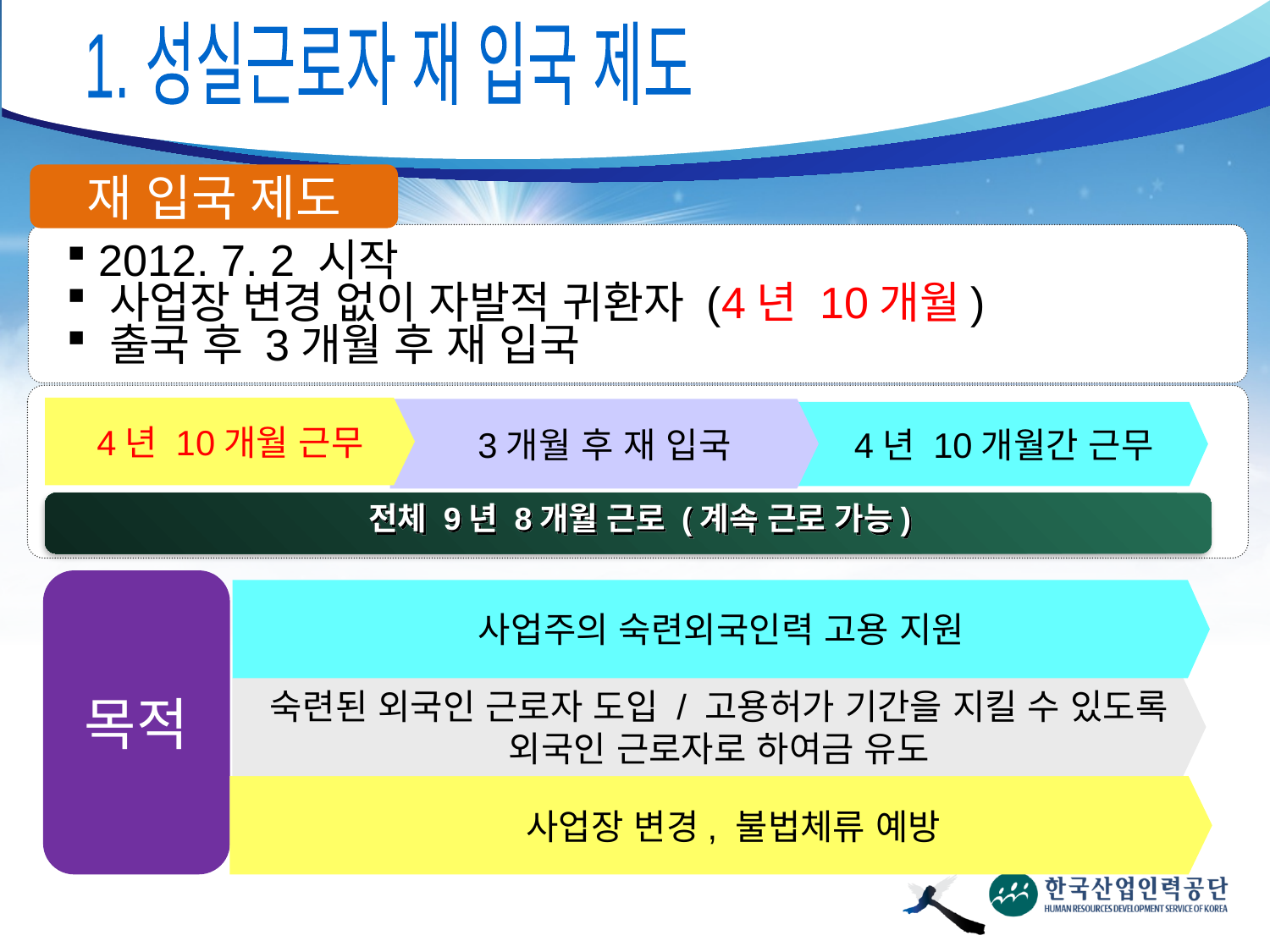

1. 성실근로자 재 입국 제도

재 입국 제도

 2012. 7. 2 시작
 사업장 변경 없이 자발적 귀환자 (4년 10개월)
 출국 후 3개월 후 재 입국

4년 10개월 근무
3개월 후 재 입국
4년 10개월간 근무
전체 9년 8개월 근로 (계속 근로 가능)

목적
사업주의 숙련외국인력 고용 지원
숙련된 외국인 근로자 도입 / 고용허가 기간을 지킬 수 있도록 외국인 근로자로 하여금 유도
  사업장 변경, 불법체류 예방